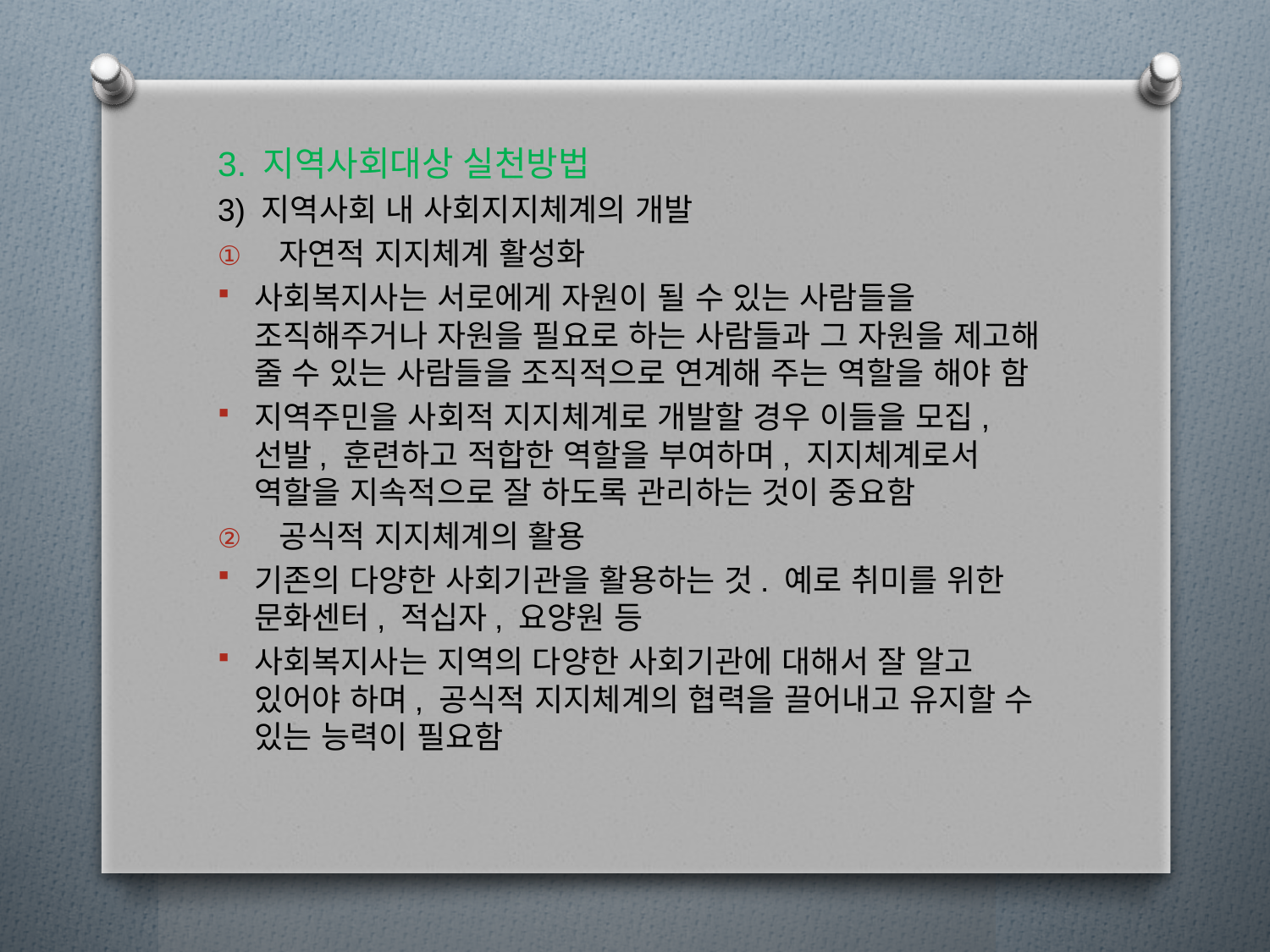

3. 지역사회대상 실천방법
3) 지역사회 내 사회지지체계의 개발
자연적 지지체계 활성화
사회복지사는 서로에게 자원이 될 수 있는 사람들을 조직해주거나 자원을 필요로 하는 사람들과 그 자원을 제고해 줄 수 있는 사람들을 조직적으로 연계해 주는 역할을 해야 함
지역주민을 사회적 지지체계로 개발할 경우 이들을 모집, 선발, 훈련하고 적합한 역할을 부여하며, 지지체계로서 역할을 지속적으로 잘 하도록 관리하는 것이 중요함
공식적 지지체계의 활용
기존의 다양한 사회기관을 활용하는 것. 예로 취미를 위한 문화센터, 적십자, 요양원 등
사회복지사는 지역의 다양한 사회기관에 대해서 잘 알고 있어야 하며, 공식적 지지체계의 협력을 끌어내고 유지할 수 있는 능력이 필요함